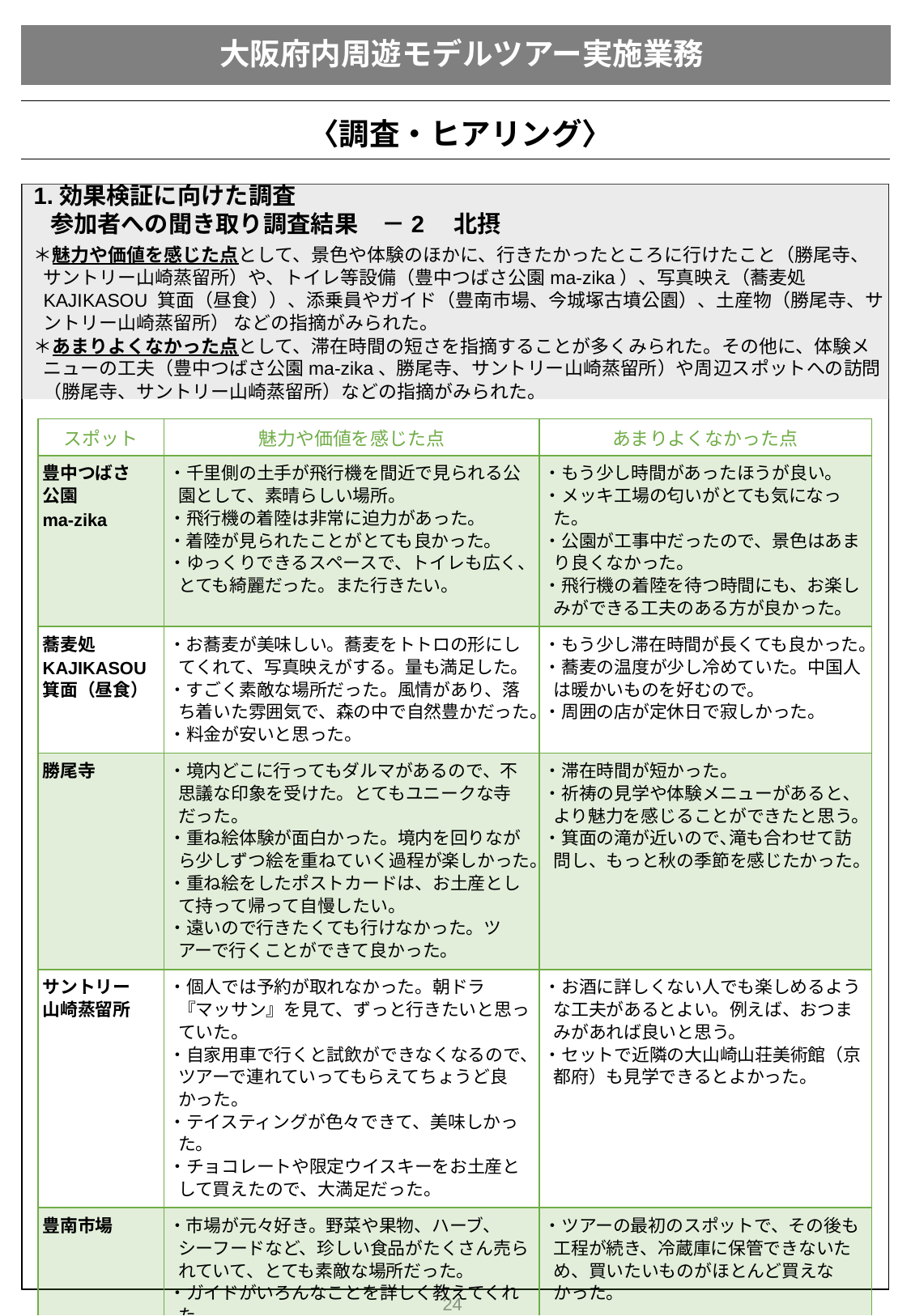

# 大阪府内周遊モデルツアー実施業務
〈調査・ヒアリング〉

1.効果検証に向けた調査
  参加者への聞き取り調査結果　－2　北摂
＊魅力や価値を感じた点として、景色や体験のほかに、行きたかったところに行けたこと（勝尾寺、サントリー山崎蒸留所）や、トイレ等設備（豊中つばさ公園ma-zika）、写真映え（蕎麦処 KAJIKASOU 箕面（昼食））、添乗員やガイド（豊南市場、今城塚古墳公園）、土産物（勝尾寺、サントリー山崎蒸留所） などの指摘がみられた。
＊あまりよくなかった点として、滞在時間の短さを指摘することが多くみられた。その他に、体験メニューの工夫（豊中つばさ公園ma-zika、勝尾寺、サントリー山崎蒸留所）や周辺スポットへの訪問（勝尾寺、サントリー山崎蒸留所）などの指摘がみられた。
| スポット | 魅力や価値を感じた点 | あまりよくなかった点 |
| --- | --- | --- |
| 豊中つばさ 公園 ma-zika | ・千里側の土手が飛行機を間近で見られる公園として、素晴らしい場所。 ・飛行機の着陸は非常に迫力があった。 ・着陸が見られたことがとても良かった。 ・ゆっくりできるスペースで、トイレも広く、とても綺麗だった。また行きたい。 | ・もう少し時間があったほうが良い。 ・メッキ工場の匂いがとても気になった｡ ・公園が工事中だったので、景色はあまり良くなかった。 ・飛行機の着陸を待つ時間にも、お楽しみができる工夫のある方が良かった。 |
| 蕎麦処 KAJIKASOU 箕面（昼食） | ・お蕎麦が美味しい。蕎麦をトトロの形にしてくれて、写真映えがする。量も満足した。 ・すごく素敵な場所だった。風情があり、落ち着いた雰囲気で、森の中で自然豊かだった。 ・料金が安いと思った。 | ・もう少し滞在時間が長くても良かった。 ・蕎麦の温度が少し冷めていた。中国人は暖かいものを好むので。 ・周囲の店が定休日で寂しかった。 |
| 勝尾寺 | ・境内どこに行ってもダルマがあるので、不思議な印象を受けた。とてもユニークな寺だった。 ・重ね絵体験が面白かった。境内を回りながら少しずつ絵を重ねていく過程が楽しかった。 ・重ね絵をしたポストカードは、お土産として持って帰って自慢したい。 ・遠いので行きたくても行けなかった。ツアーで行くことができて良かった。 | ・滞在時間が短かった。 ・祈祷の見学や体験メニューがあると､より魅力を感じることができたと思う。 ・箕面の滝が近いので､滝も合わせて訪問し、もっと秋の季節を感じたかった。 |
| サントリー 山崎蒸留所 | ・個人では予約が取れなかった。朝ドラ『マッサン』を見て、ずっと行きたいと思っていた。 ・自家用車で行くと試飲ができなくなるので、ツアーで連れていってもらえてちょうど良かった。 ・テイスティングが色々できて、美味しかった。 ・チョコレートや限定ウイスキーをお土産として買えたので、大満足だった。 | ・お酒に詳しくない人でも楽しめるような工夫があるとよい。例えば、おつまみがあれば良いと思う。 ・セットで近隣の大山崎山荘美術館（京都府）も見学できるとよかった。 |
| 豊南市場 | ・市場が元々好き。野菜や果物、ハーブ、シーフードなど、珍しい食品がたくさん売られていて、とても素敵な場所だった。 ・ガイドがいろんなことを詳しく教えてくれた。 | ・ツアーの最初のスポットで、その後も工程が続き、冷蔵庫に保管できないため、買いたいものがほとんど買えなかった。 |
| 今城塚 古墳公園 | ・歴史館のボランティアガイドがとても詳しく、丁寧かつゆっくり話してくれたのが良かった。 ・場所は知っていたが、来たことがなかったので、ツアーで来ることができて良かった。 | ・外を見る時間が足りなかった。あと40分くらい時間が必要だと思う。 ・館内の解説メインだった。 |

24